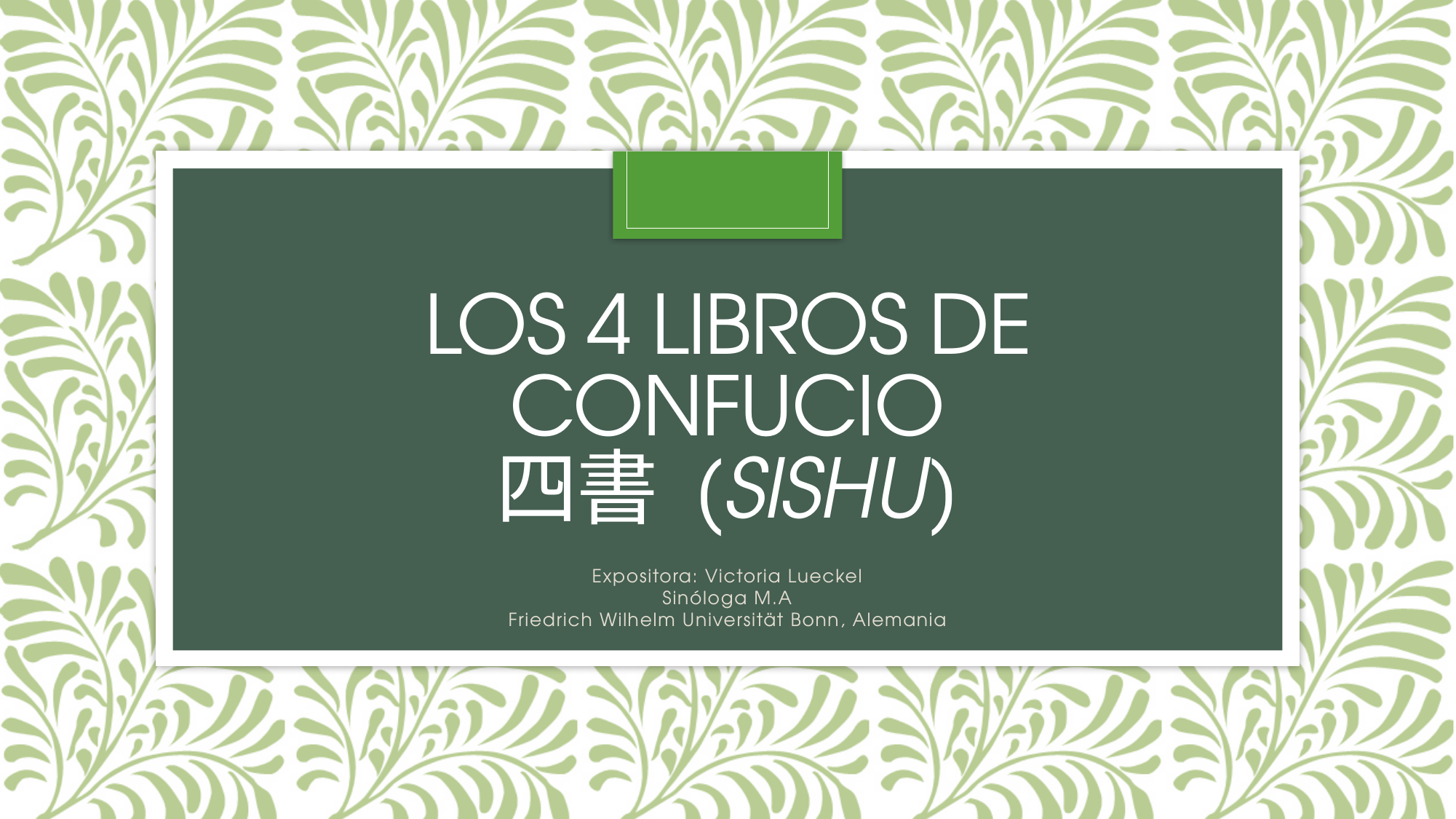

# Los 4 libros de Confucio 四書 (sishu)
Expositora: Victoria Lueckel
Sinóloga M.A
Friedrich Wilhelm Universität Bonn, Alemania